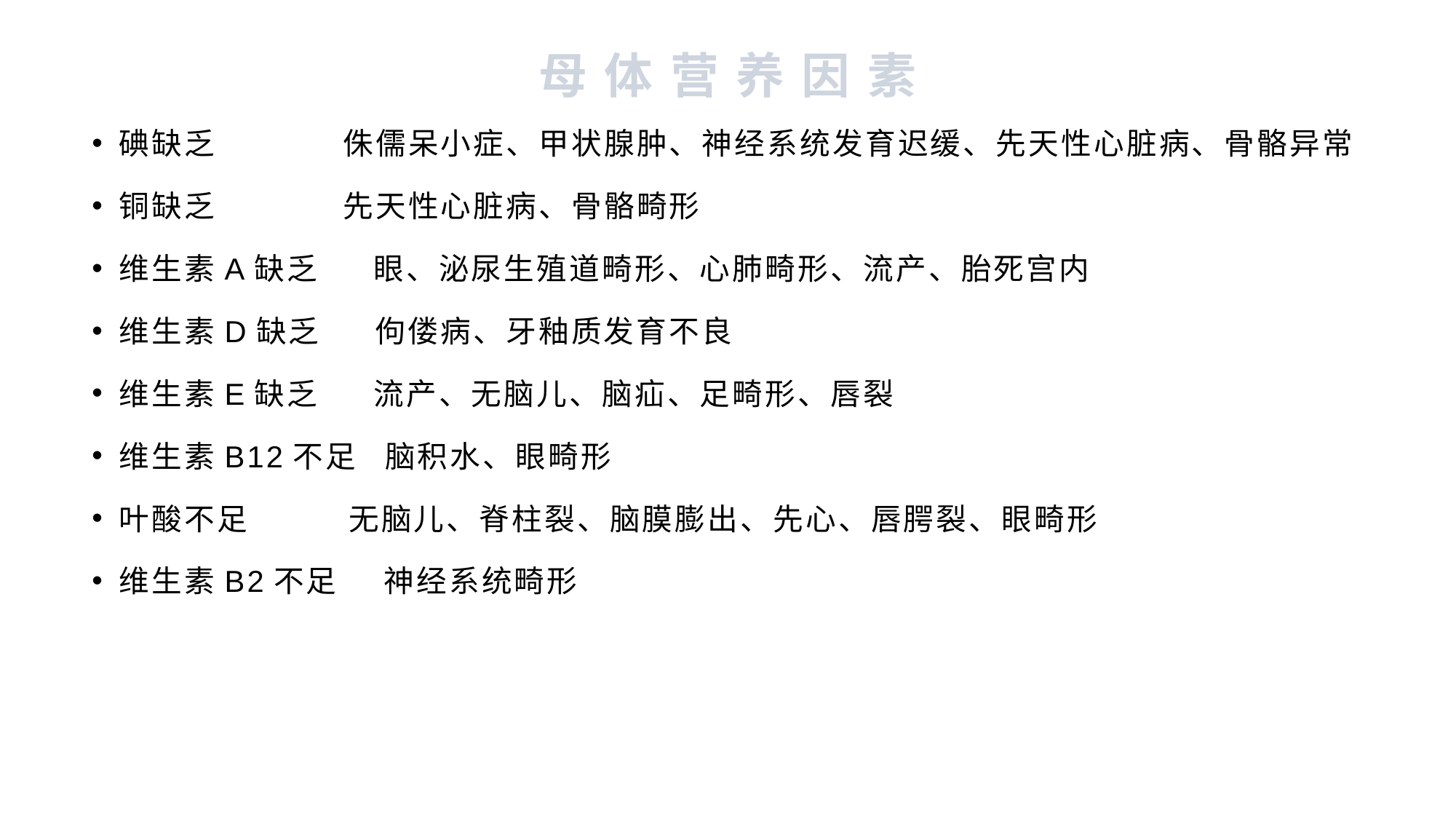

# 母 体 营 养 因 素
碘缺乏              侏儒呆小症、甲状腺肿、神经系统发育迟缓、先天性心脏病、骨骼异常
铜缺乏              先天性心脏病、骨骼畸形
维生素A缺乏      眼、泌尿生殖道畸形、心肺畸形、流产、胎死宫内
维生素D缺乏      佝偻病、牙釉质发育不良
维生素E缺乏      流产、无脑儿、脑疝、足畸形、唇裂
维生素B12不足   脑积水、眼畸形
叶酸不足           无脑儿、脊柱裂、脑膜膨出、先心、唇腭裂、眼畸形
维生素B2不足     神经系统畸形